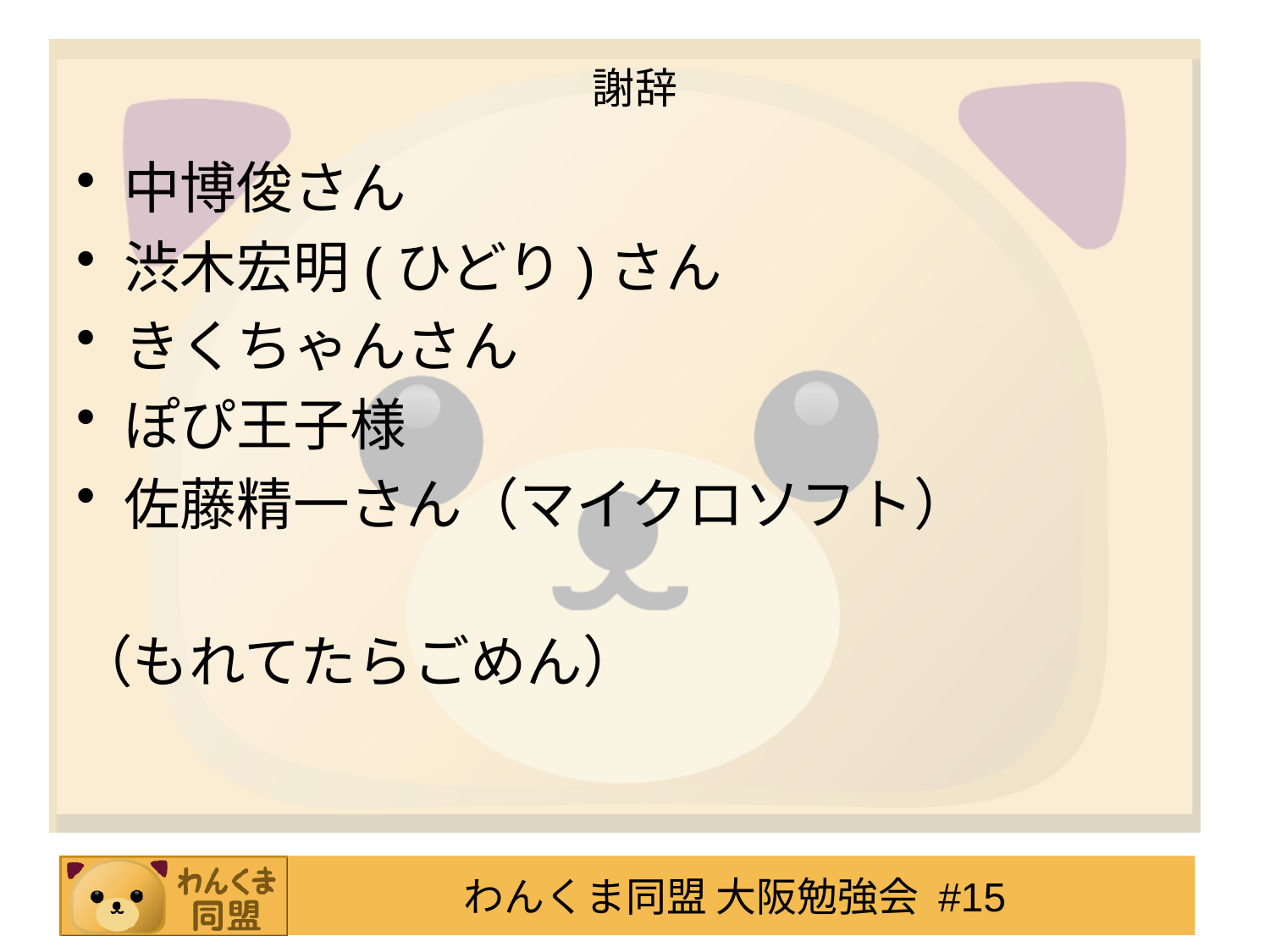

# 謝辞
中博俊さん
渋木宏明(ひどり)さん
きくちゃんさん
ぽぴ王子様
佐藤精一さん（マイクロソフト）

（もれてたらごめん）